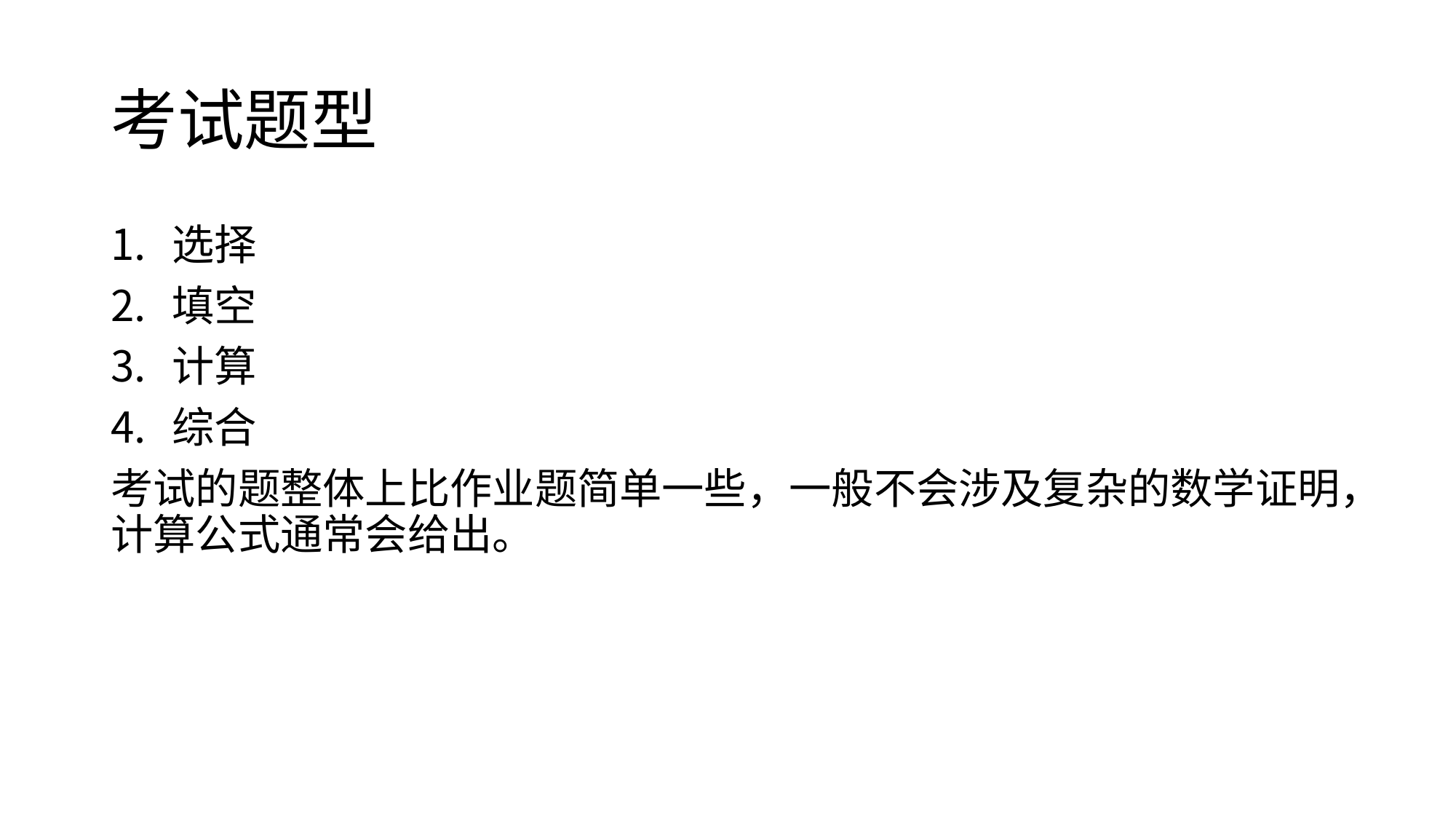

# 考试题型
选择
填空
计算
综合
考试的题整体上比作业题简单一些，一般不会涉及复杂的数学证明，计算公式通常会给出。